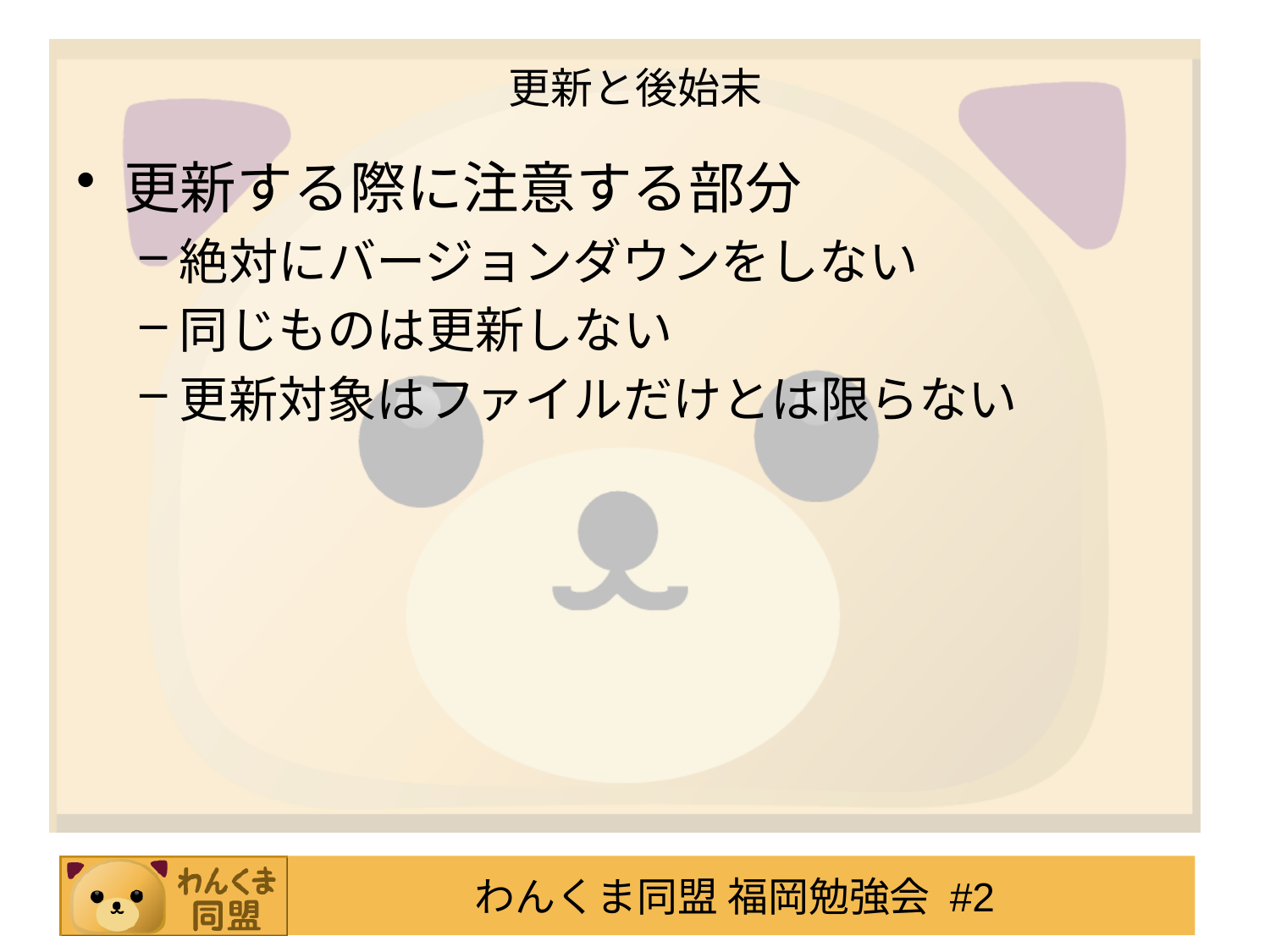

# 更新と後始末
更新する際に注意する部分
絶対にバージョンダウンをしない
同じものは更新しない
更新対象はファイルだけとは限らない